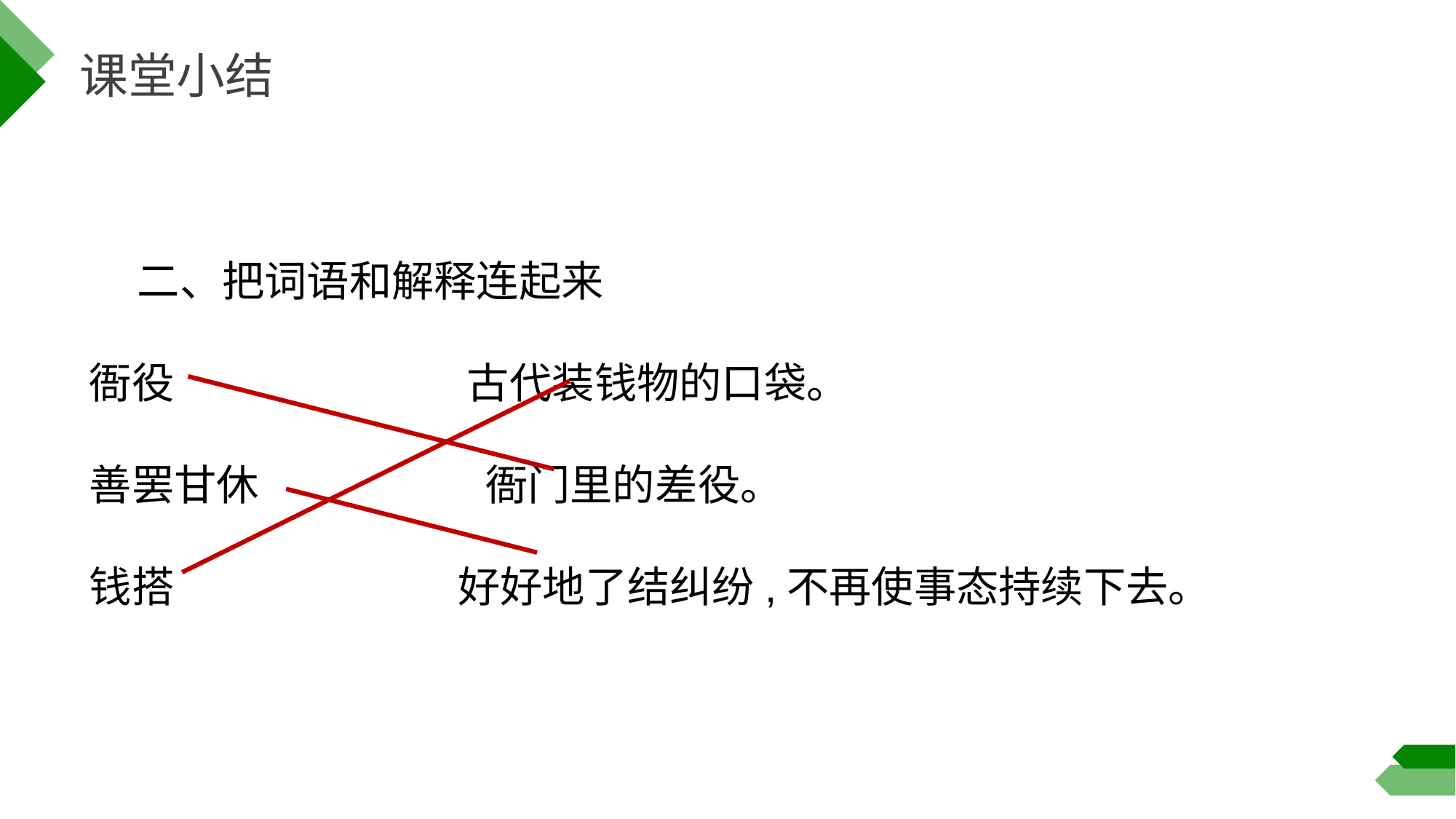

课堂小结
    二、把词语和解释连起来
衙役                               古代装钱物的口袋。
善罢甘休                        衙门里的差役。
钱搭                              好好地了结纠纷,不再使事态持续下去。